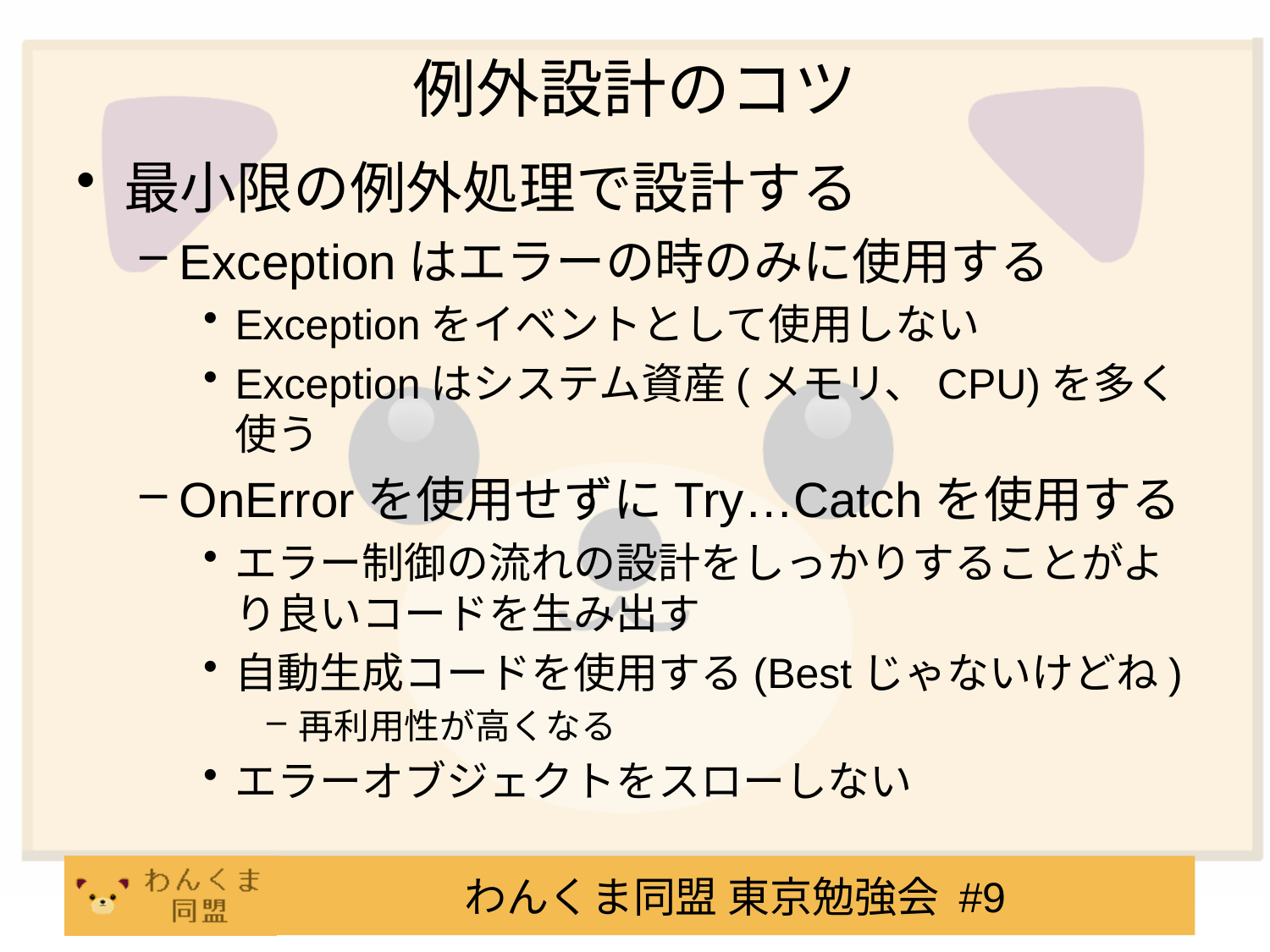

# 例外設計のコツ
最小限の例外処理で設計する
Exceptionはエラーの時のみに使用する
Exceptionをイベントとして使用しない
Exceptionはシステム資産(メモリ、CPU)を多く使う
OnErrorを使用せずにTry…Catchを使用する
エラー制御の流れの設計をしっかりすることがより良いコードを生み出す
自動生成コードを使用する(Bestじゃないけどね)
再利用性が高くなる
エラーオブジェクトをスローしない